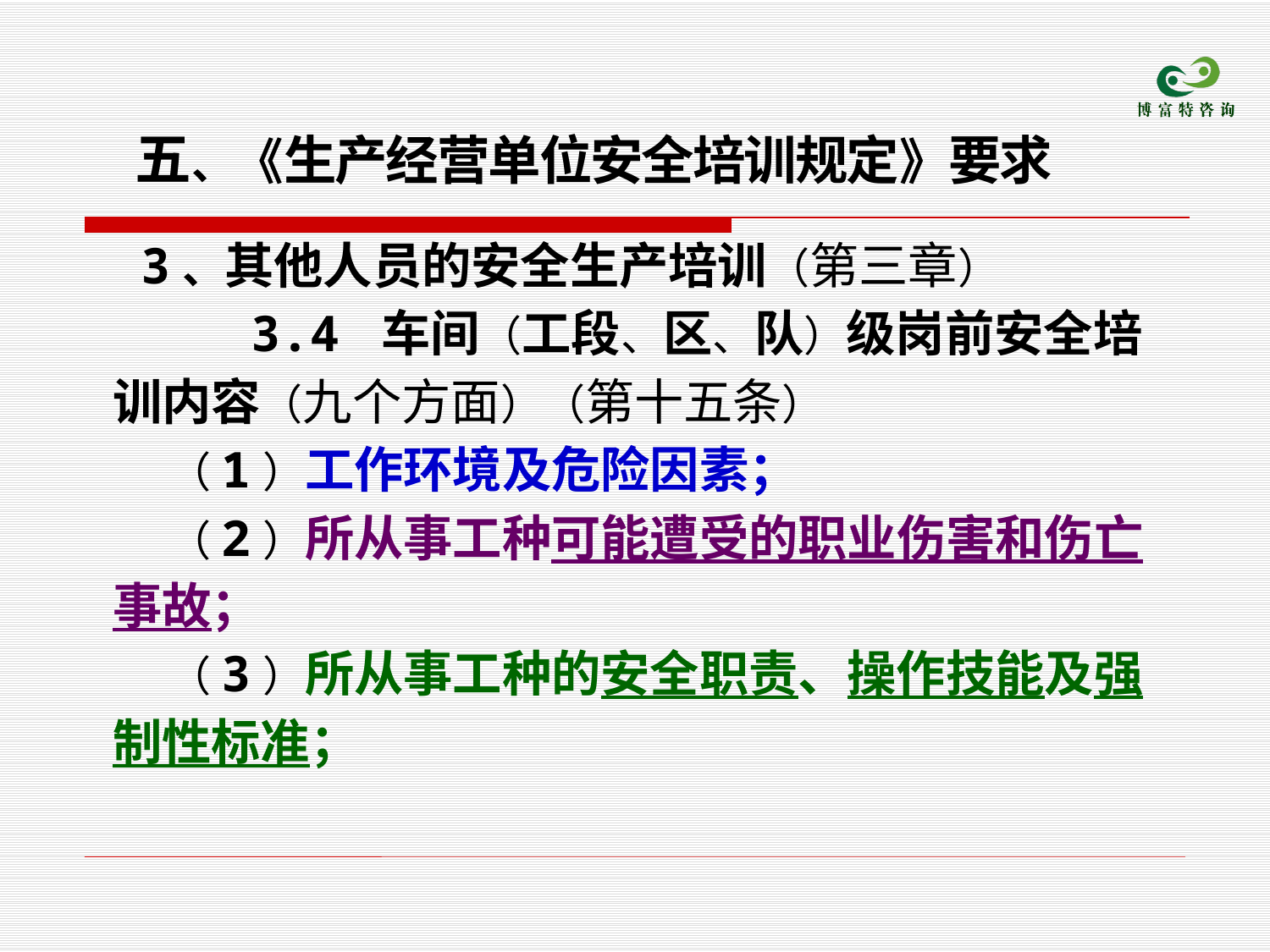

五、《生产经营单位安全培训规定》要求
　      3、其他人员的安全生产培训（第三章）
        3.4 车间（工段、区、队）级岗前安全培训内容（九个方面）（第十五条）
　 　 （1）工作环境及危险因素；
　　  （2）所从事工种可能遭受的职业伤害和伤亡事故；
　 　 （3）所从事工种的安全职责、操作技能及强制性标准；